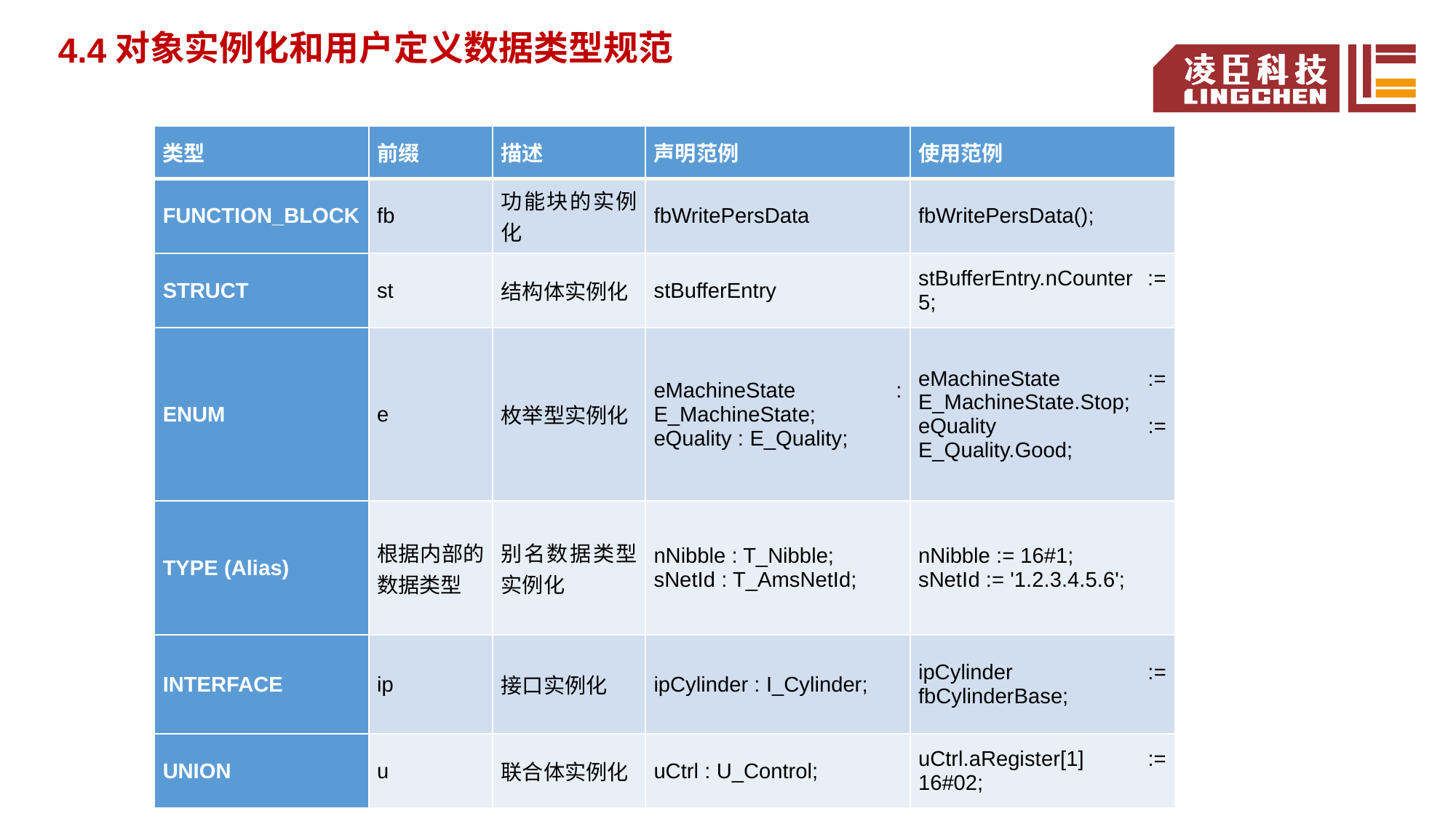

对象实例化和用户定义数据类型规范

4.4
2.4
| 类型 | 前缀 | 描述 | 声明范例 | 使用范例 |
| --- | --- | --- | --- | --- |
| FUNCTION\_BLOCK | fb | 功能块的实例化 | fbWritePersData | fbWritePersData(); |
| STRUCT | st | 结构体实例化 | stBufferEntry | stBufferEntry.nCounter := 5; |
| ENUM | e | 枚举型实例化 | eMachineState : E\_MachineState; eQuality : E\_Quality; | eMachineState := E\_MachineState.Stop; eQuality := E\_Quality.Good; |
| TYPE (Alias) | 根据内部的数据类型 | 别名数据类型实例化 | nNibble : T\_Nibble; sNetId : T\_AmsNetId; | nNibble := 16#1; sNetId := '1.2.3.4.5.6'; |
| INTERFACE | ip | 接口实例化 | ipCylinder : I\_Cylinder; | ipCylinder := fbCylinderBase; |
| UNION | u | 联合体实例化 | uCtrl : U\_Control; | uCtrl.aRegister[1] := 16#02; |